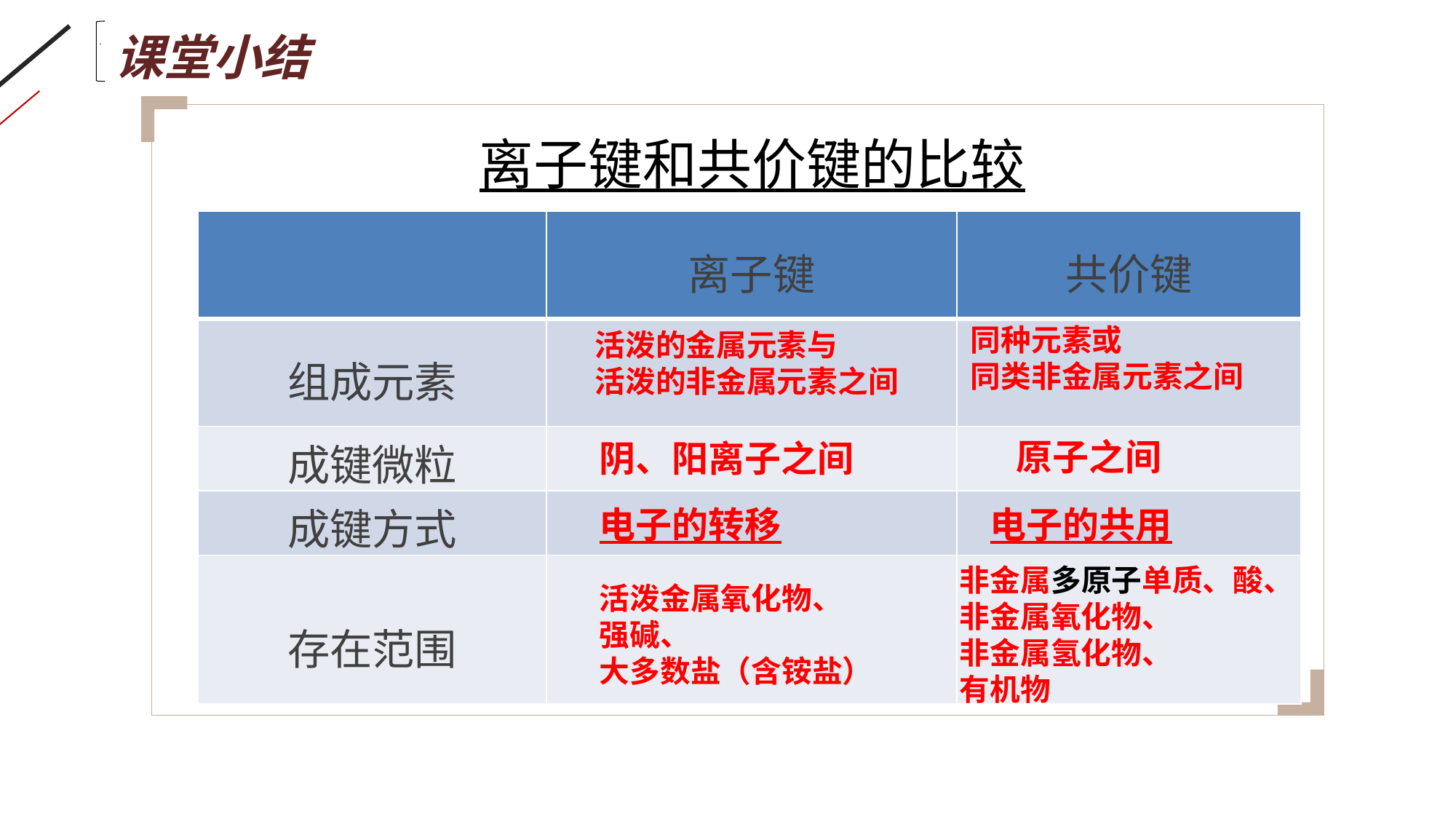

课堂小结

离子键和共价键的比较
|  | 离子键 | 共价键 |
| --- | --- | --- |
| 组成元素 |  |  |
| 成键微粒 |  |  |
| 成键方式 |  |  |
| 存在范围 |  |  |
同种元素或
同类非金属元素之间
活泼的金属元素与
活泼的非金属元素之间
原子之间
阴、阳离子之间
电子的转移
电子的共用
非金属多原子单质、酸、非金属氧化物、
非金属氢化物、
有机物
活泼金属氧化物、
强碱、
大多数盐（含铵盐）